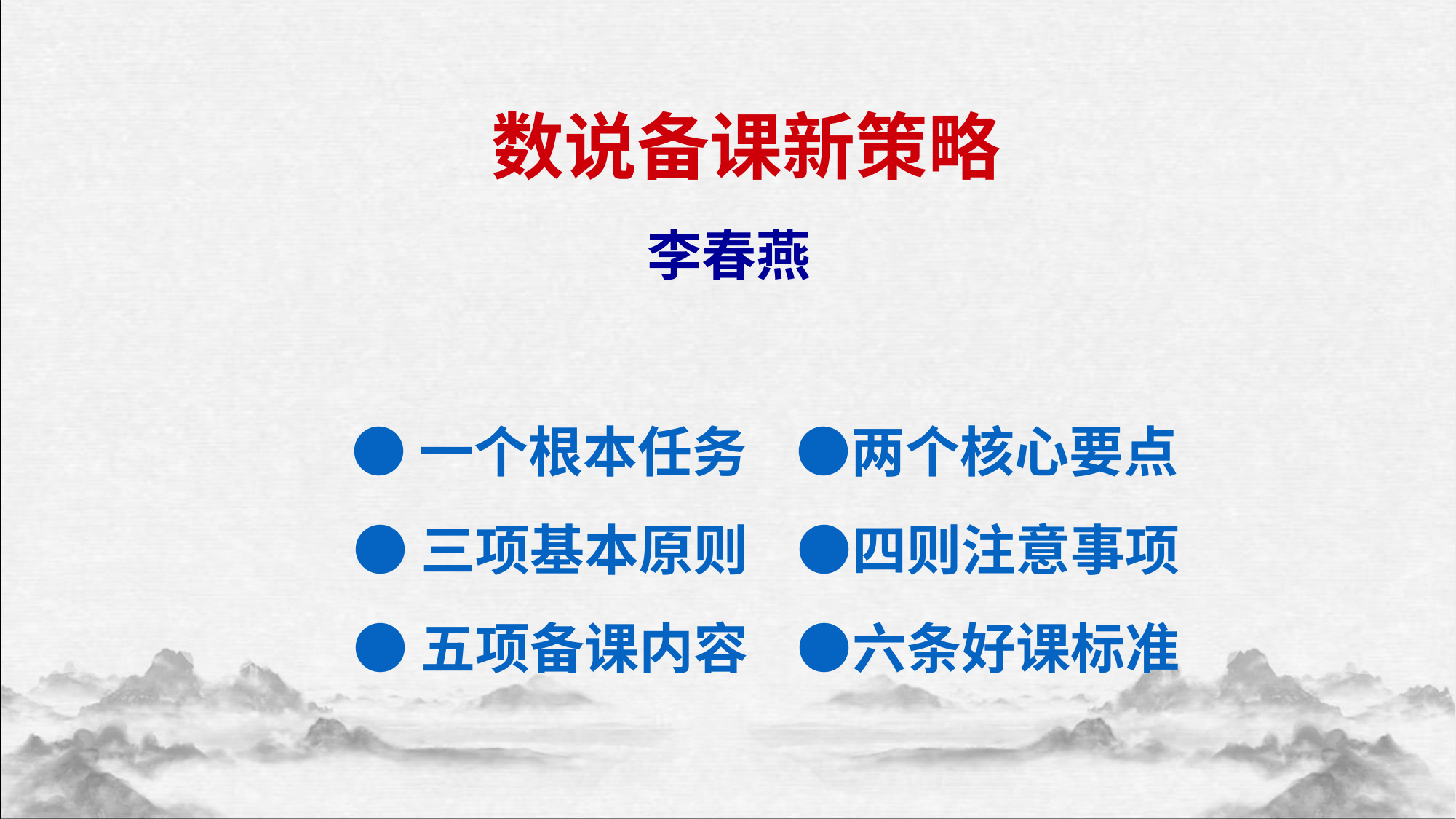

数说备课新策略
李春燕

      ●一个根本任务    ●两个核心要点
      ●三项基本原则    ●四则注意事项
      ●五项备课内容    ●六条好课标准